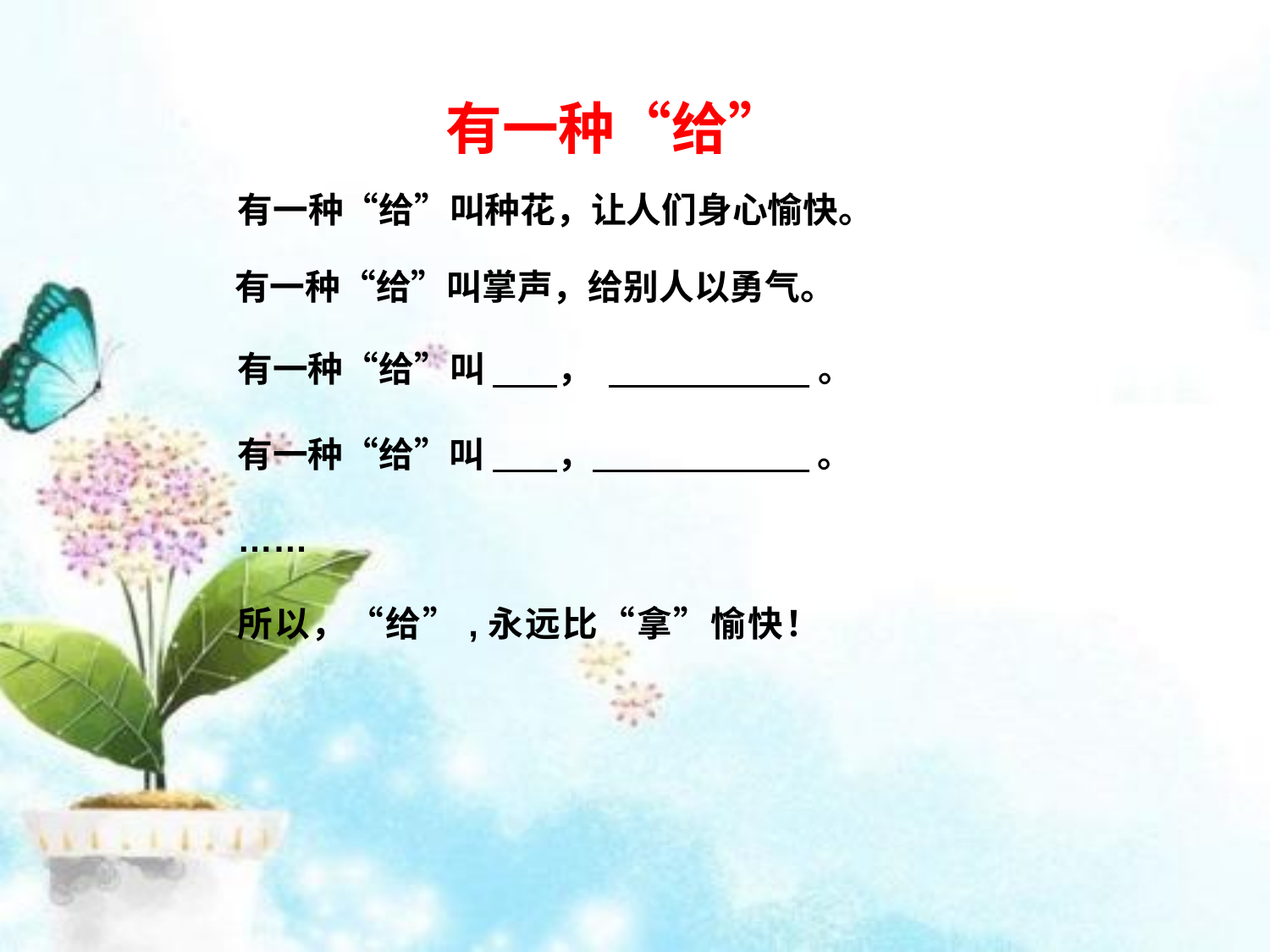

有一种“给”
有一种“给”叫种花，让人们身心愉快。
有一种“给”叫掌声，给别人以勇气。
有一种“给”叫         ，                            。

有一种“给”叫         ，                            。

……

所以，“给”,永远比“拿”愉快！